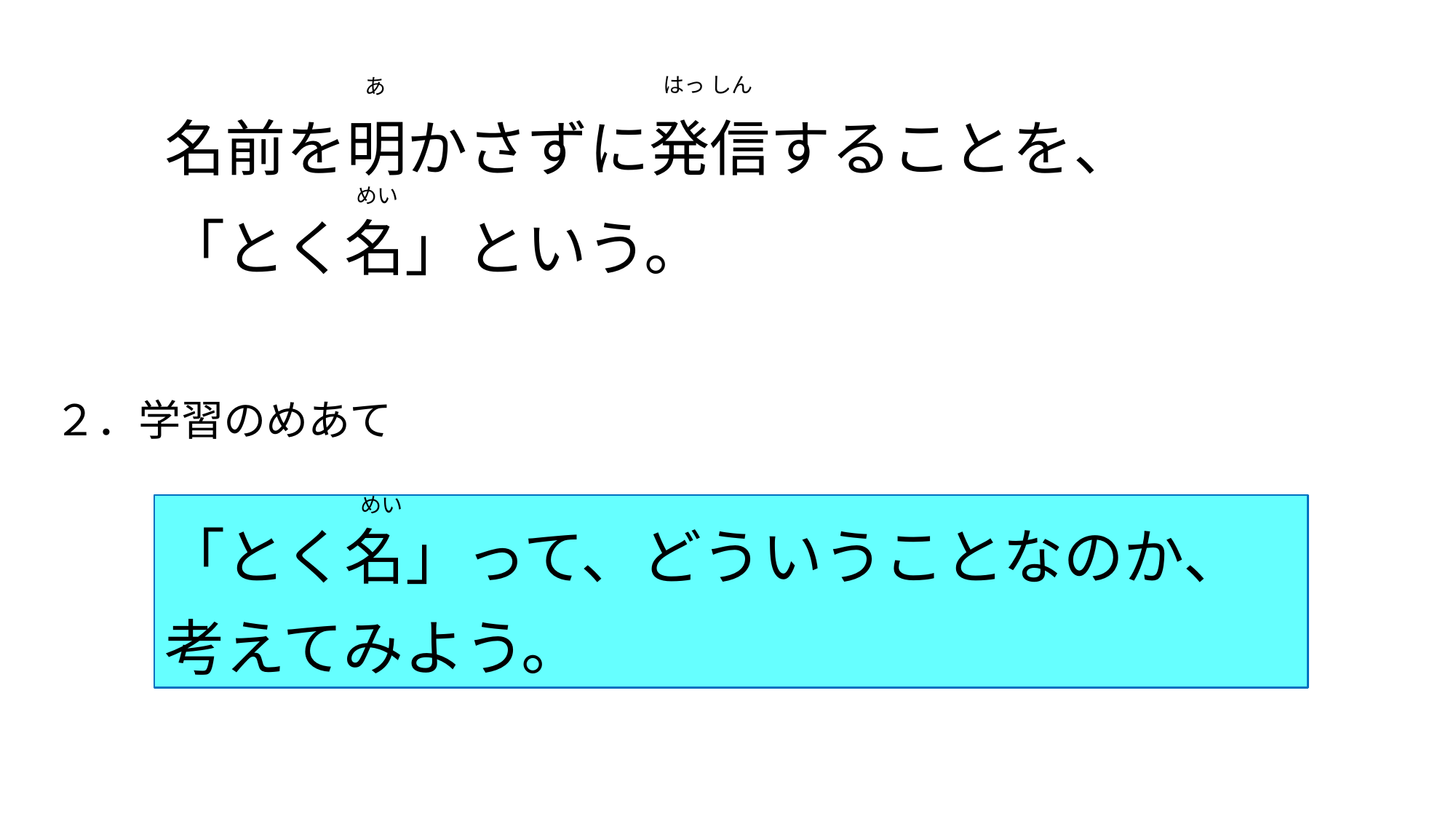

はっ しん
あ
名前を明かさずに発信することを、
「とく名」という。
めい
２．学習のめあて
めい
「とく名」って、どういうことなのか、
考えてみよう。